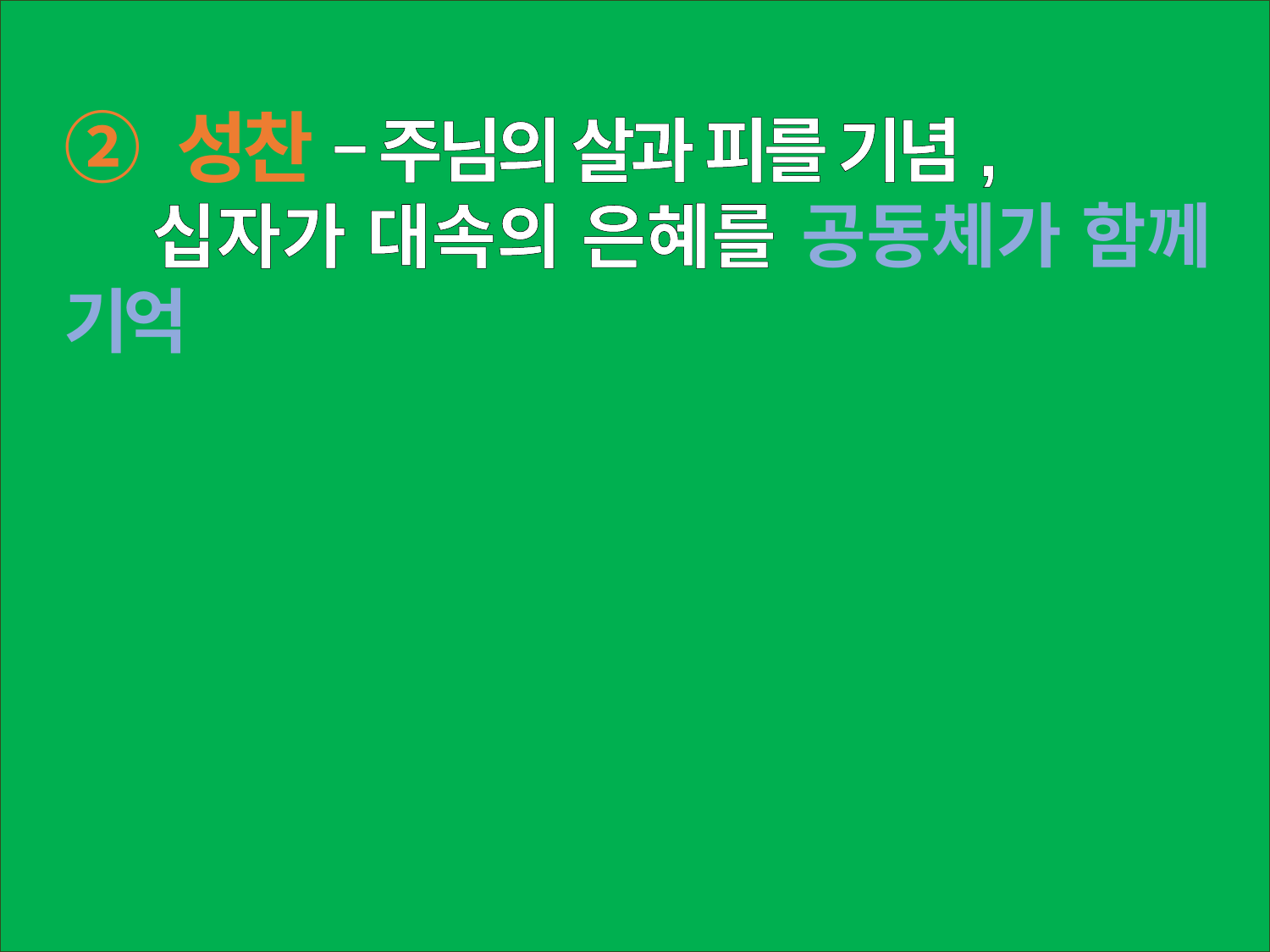

② 성찬 – 주님의 살과 피를 기념,
   십자가 대속의 은혜를 공동체가 함께 기억